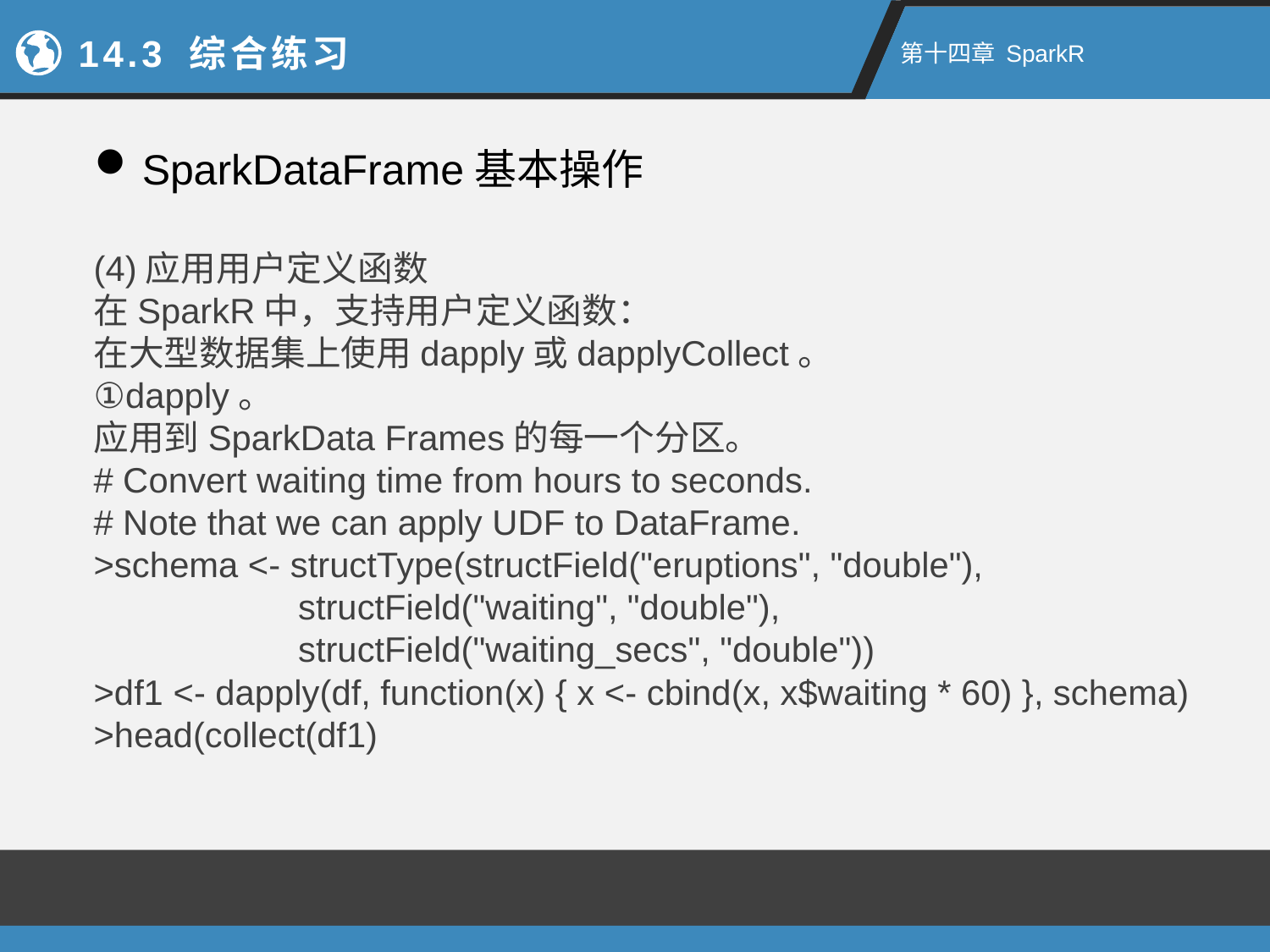

14.3 综合练习

第十四章 SparkR
SparkDataFrame基本操作
(4)应用用户定义函数
在SparkR中，支持用户定义函数：
在大型数据集上使用dapply或dapplyCollect。
①dapply。
应用到SparkData Frames的每一个分区。
# Convert waiting time from hours to seconds.
# Note that we can apply UDF to DataFrame.
>schema <- structType(structField("eruptions", "double"),
                     structField("waiting", "double"),
                     structField("waiting_secs", "double"))
>df1 <- dapply(df, function(x) { x <- cbind(x, x$waiting * 60) }, schema)
>head(collect(df1)